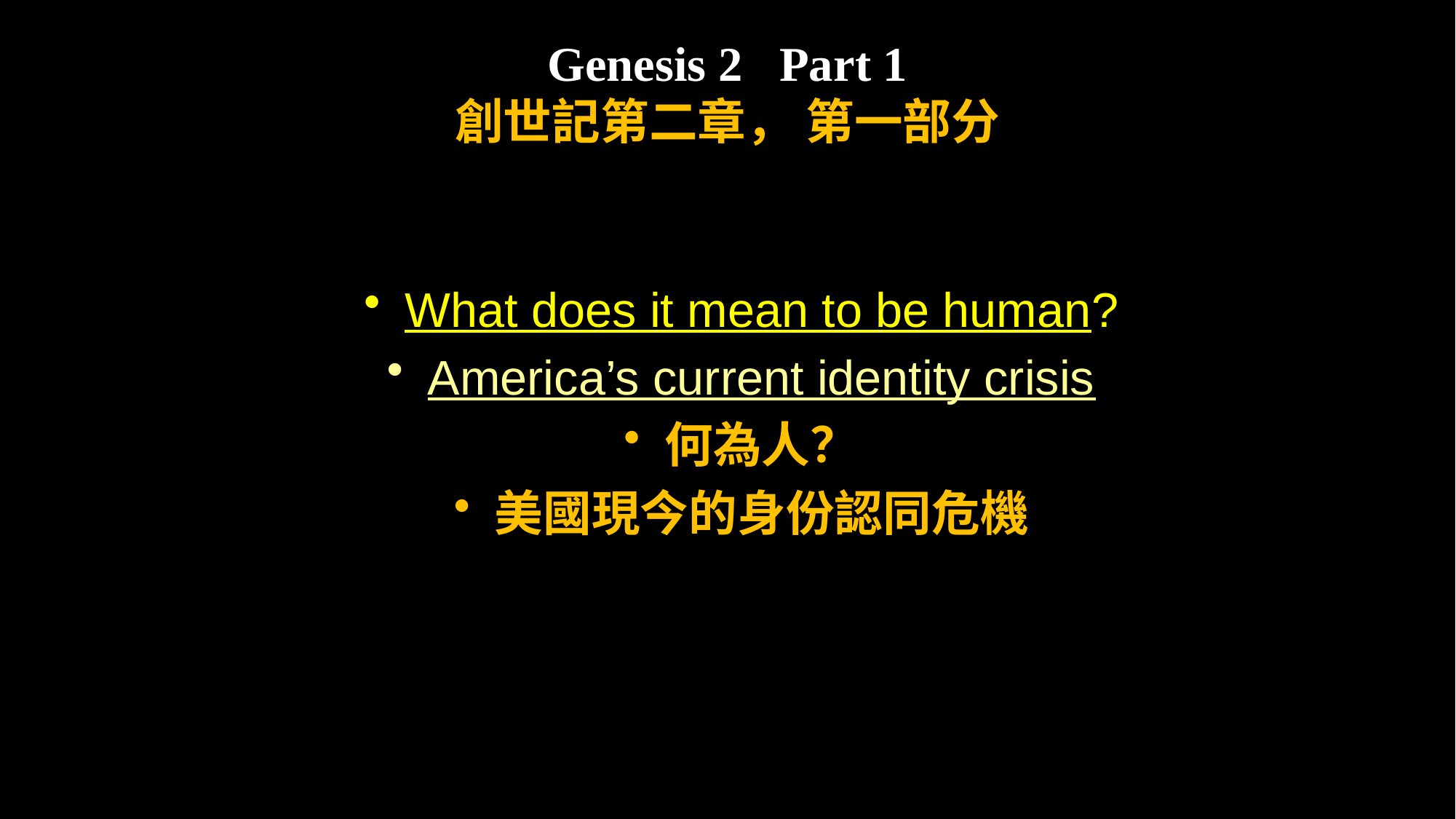

# Genesis 2   Part 1 創世記第二章， 第一部分
What does it mean to be human?
America’s current identity crisis
何為人？
美國現今的身份認同危機